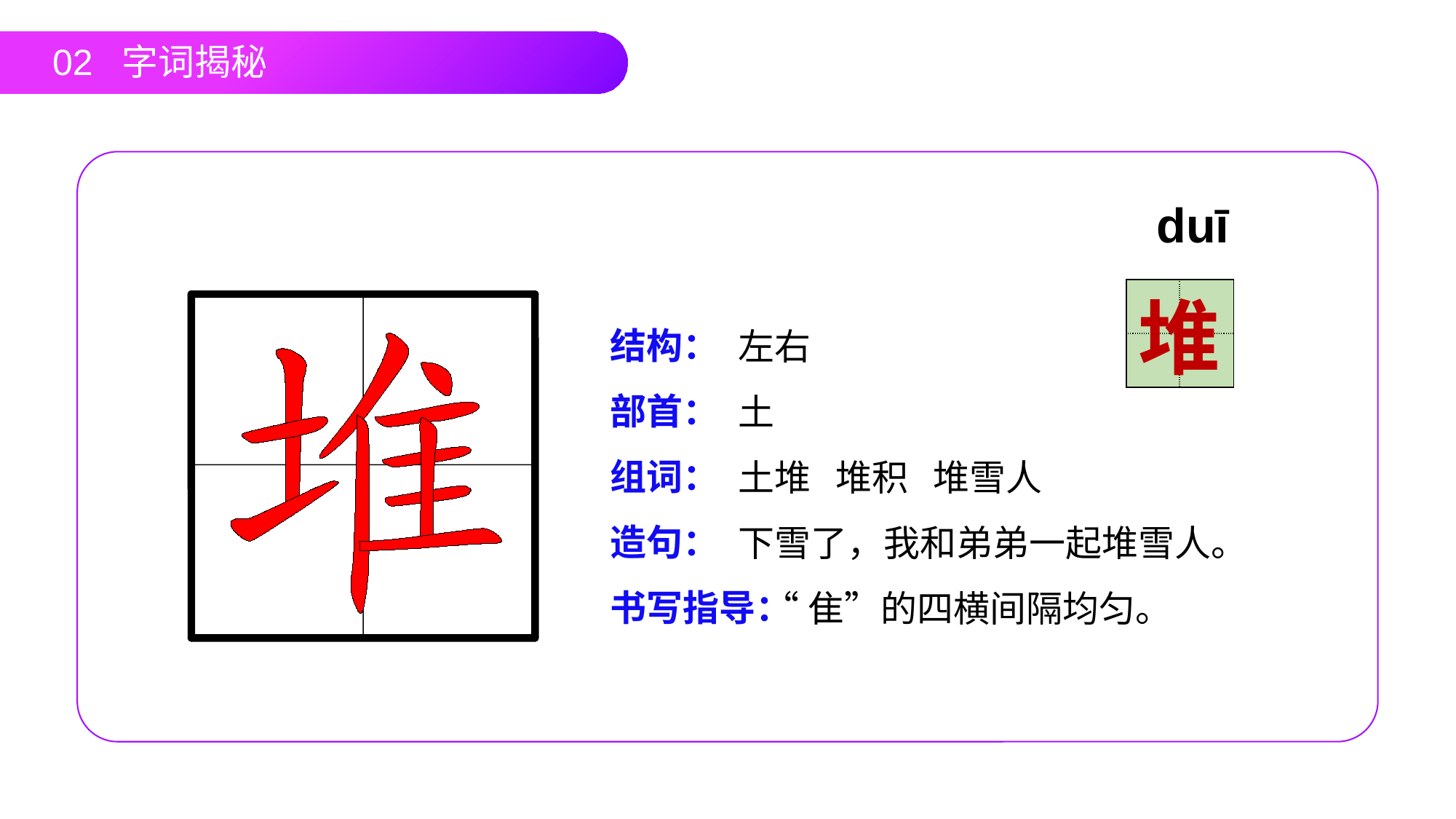

02  字词揭秘
duī
|  |  |
| --- | --- |
|  |  |
堆

结构：
部首：
组词：
造句：
书写指导：
左右
土
土堆   堆积   堆雪人
下雪了，我和弟弟一起堆雪人。
   “隹”的四横间隔均匀。